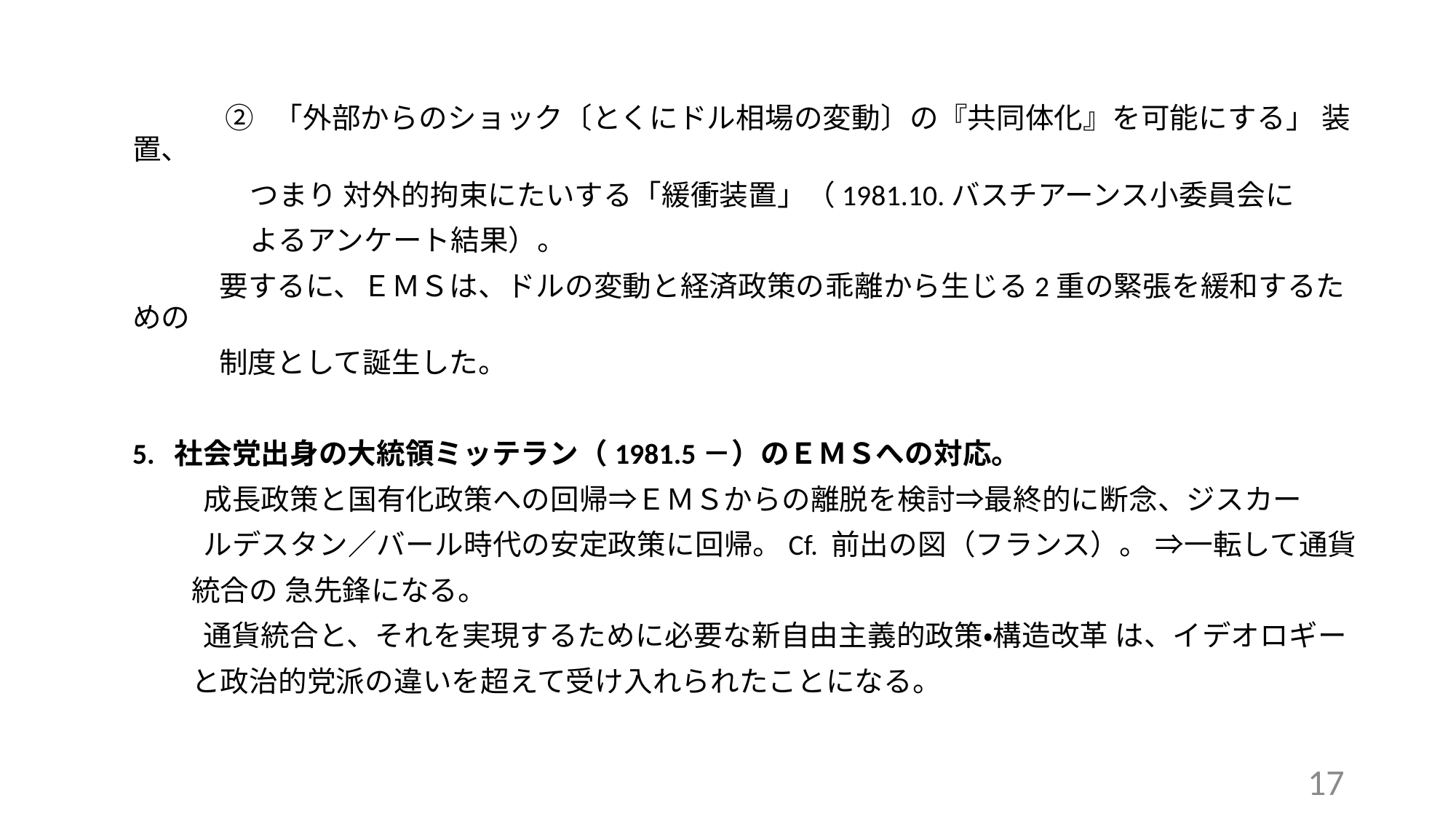

②   「外部からのショック〔とくにドル相場の変動〕の『共同体化』を可能にする」 装置、
                 つまり 対外的拘束にたいする「緩衝装置」（1981.10.バスチアーンス小委員会に
                 よるアンケート結果）。
　　　要するに、ＥＭＳは、ドルの変動と経済政策の乖離から生じる2重の緊張を緩和するための
　　　制度として誕生した。

5.  社会党出身の大統領ミッテラン（1981.5－）のＥＭＳへの対応。
　  　成長政策と国有化政策への回帰⇒ＥＭＳからの離脱を検討⇒最終的に断念、ジスカー
　　  ルデスタン／バール時代の安定政策に回帰。Cf. 前出の図（フランス）。 ⇒一転して通貨
        統合の 急先鋒になる。
　　  通貨統合と、それを実現するために必要な新自由主義的政策・構造改革 は、イデオロギー
        と政治的党派の違いを超えて受け入れられたことになる。

17